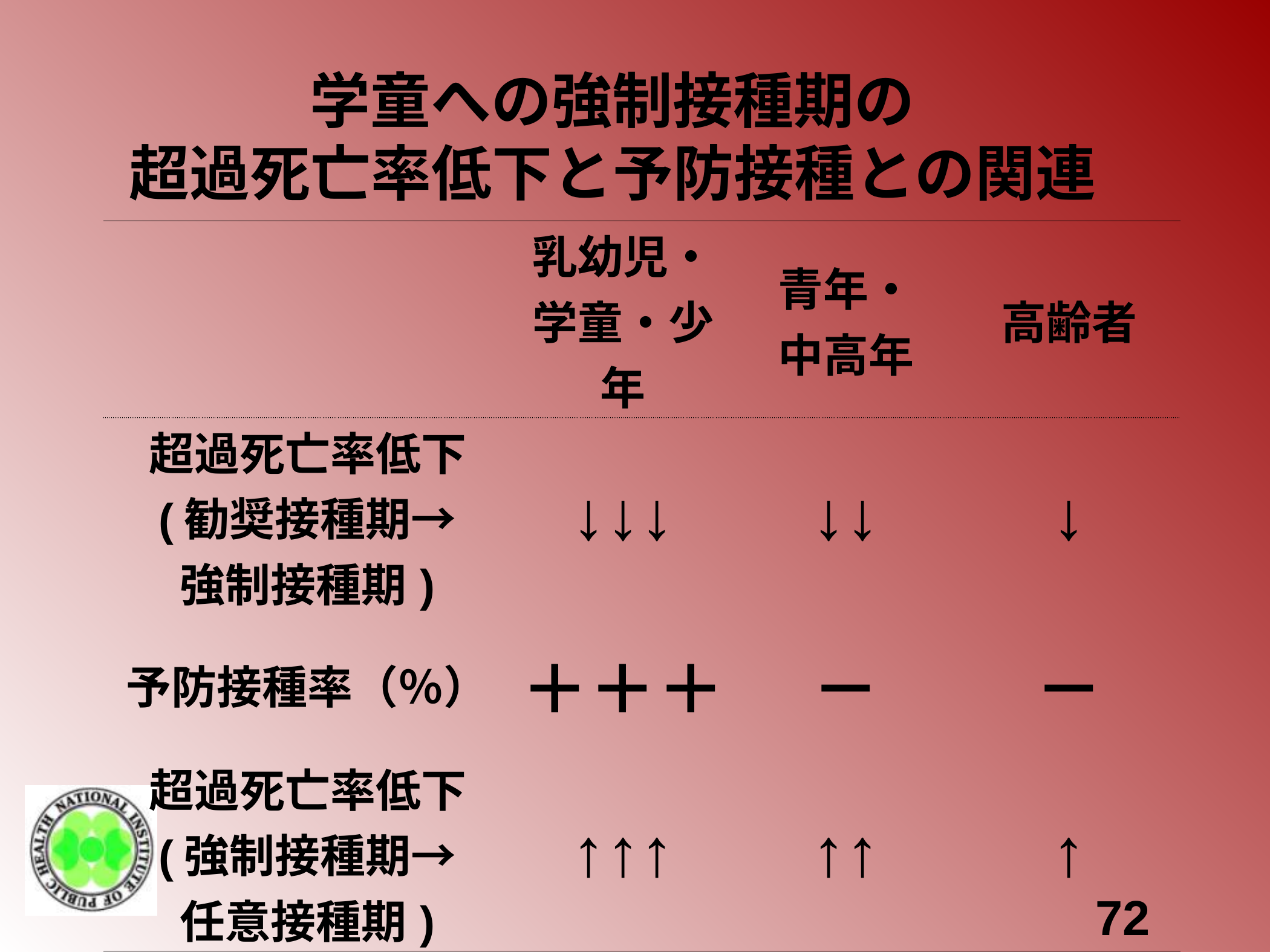

# 学童への強制接種期の 超過死亡率低下と予防接種との関連
|  | 乳幼児・ 学童・少年 | 青年・ 中高年 | 高齢者 |
| --- | --- | --- | --- |
| 超過死亡率低下 (勧奨接種期→ 強制接種期) | ↓↓↓ | ↓↓ | ↓ |
| 予防接種率（％） | ＋＋＋ | － | － |
| 超過死亡率低下 (強制接種期→ 任意接種期) | ↑↑↑ | ↑↑ | ↑ |